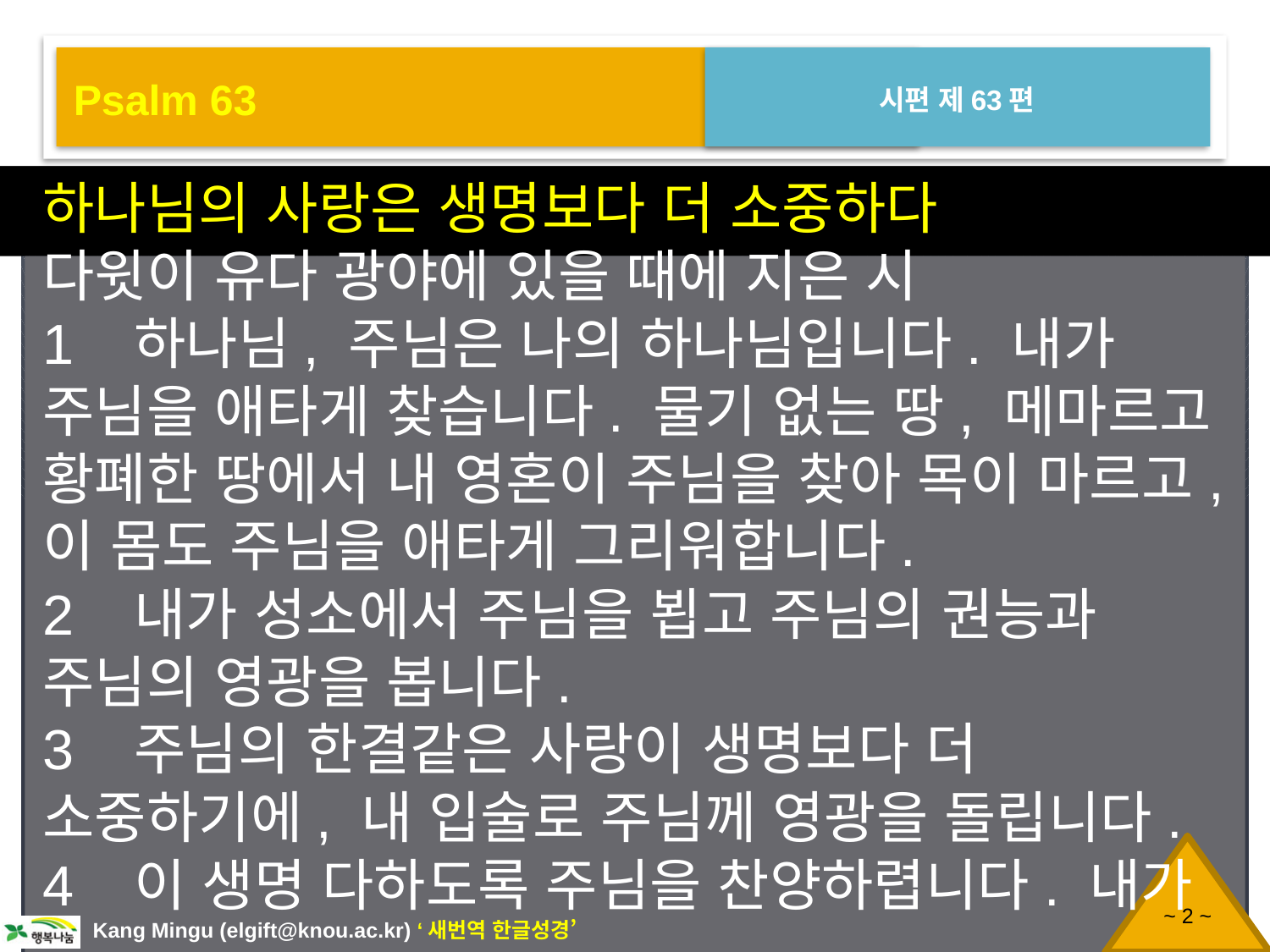

Psalm 63
시편 제63편
하나님의 사랑은 생명보다 더 소중하다
다윗이 유다 광야에 있을 때에 지은 시
1   하나님, 주님은 나의 하나님입니다. 내가 주님을 애타게 찾습니다. 물기 없는 땅, 메마르고 황폐한 땅에서 내 영혼이 주님을 찾아 목이 마르고, 이 몸도 주님을 애타게 그리워합니다.
2   내가 성소에서 주님을 뵙고 주님의 권능과 주님의 영광을 봅니다.
3   주님의 한결같은 사랑이 생명보다 더 소중하기에, 내 입술로 주님께 영광을 돌립니다.
4   이 생명 다하도록 주님을 찬양하렵니다. 내가